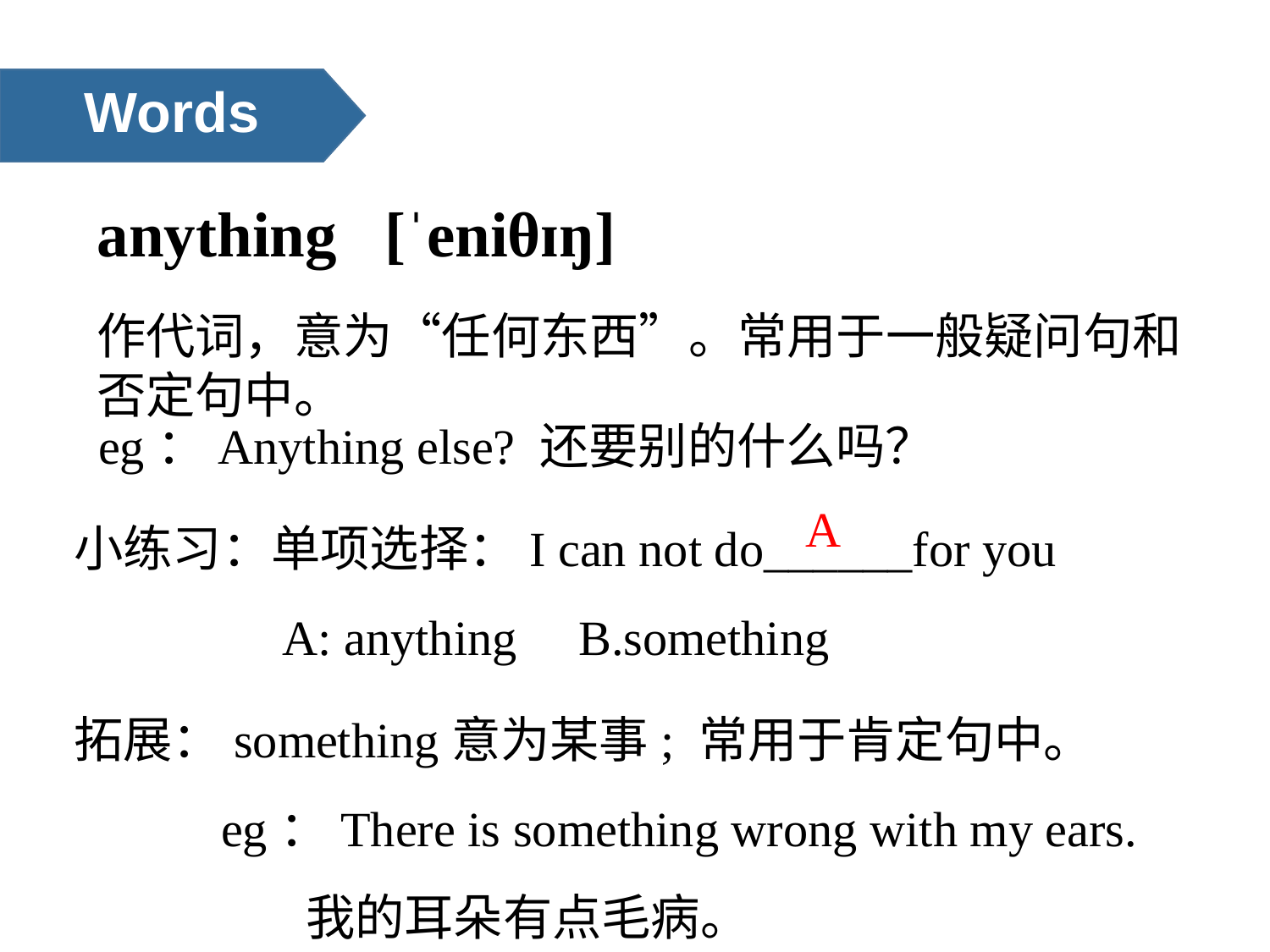

Words
anything   [ˈeniθɪŋ]
作代词，意为“任何东西”。常用于一般疑问句和否定句中。
eg：Anything else? 还要别的什么吗？
小练习：单项选择：I can not do______for you
                 A: anything     B.something
A
拓展：something意为某事; 常用于肯定句中。
            eg：There is something wrong with my ears.
                    我的耳朵有点毛病。